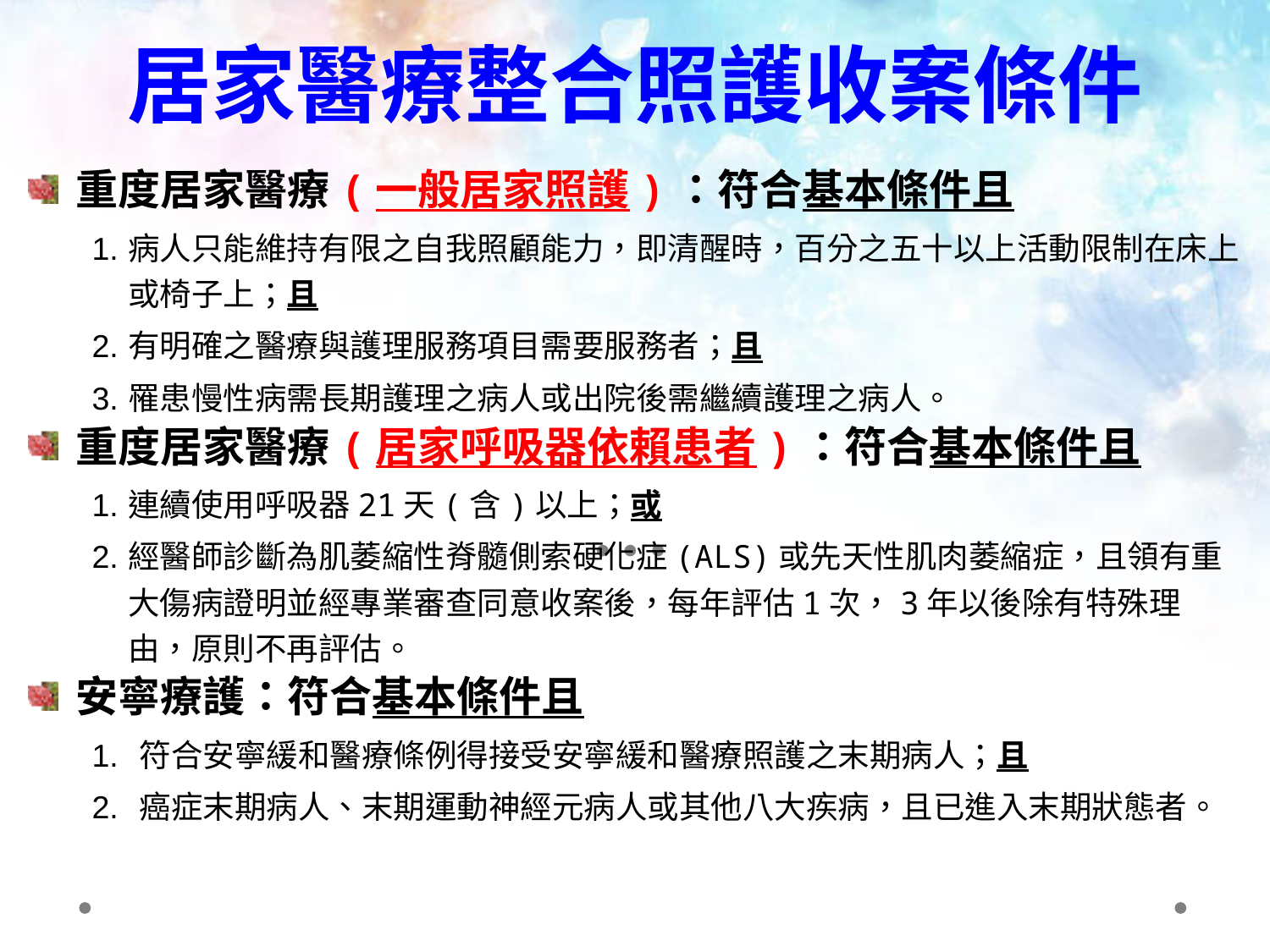

居家醫療整合照護收案條件
重度居家醫療(一般居家照護)：符合基本條件且
病人只能維持有限之自我照顧能力，即清醒時，百分之五十以上活動限制在床上或椅子上；且
有明確之醫療與護理服務項目需要服務者；且
罹患慢性病需長期護理之病人或出院後需繼續護理之病人。
重度居家醫療(居家呼吸器依賴患者)：符合基本條件且
連續使用呼吸器21天(含)以上；或
經醫師診斷為肌萎縮性脊髓側索硬化症(ALS)或先天性肌肉萎縮症，且領有重大傷病證明並經專業審查同意收案後，每年評估1次，3年以後除有特殊理由，原則不再評估。
安寧療護：符合基本條件且
符合安寧緩和醫療條例得接受安寧緩和醫療照護之末期病人；且
癌症末期病人、末期運動神經元病人或其他八大疾病，且已進入末期狀態者。